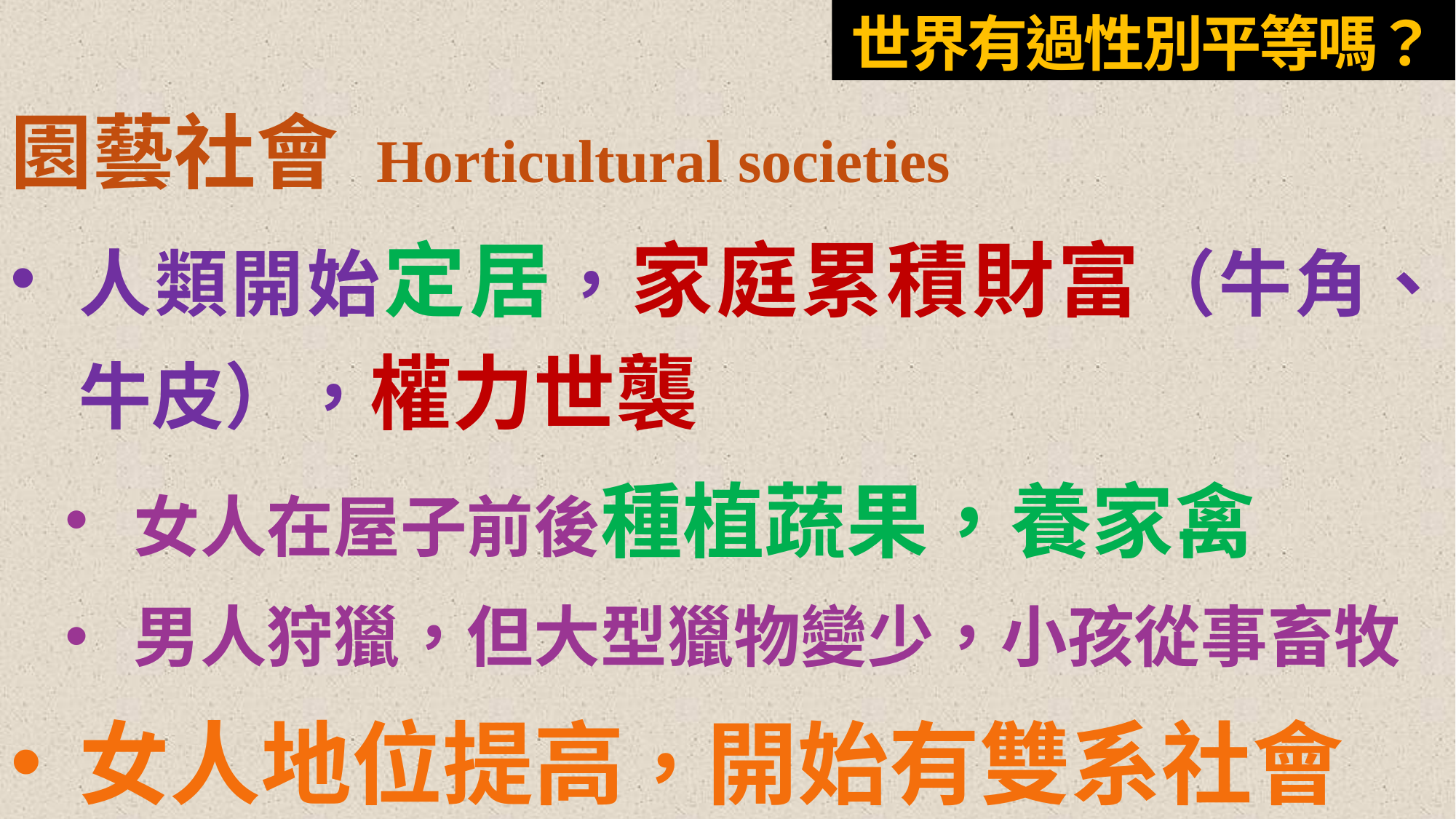

# 世界有過性別平等嗎？
園藝社會 Horticultural societies
人類開始定居，家庭累積財富（牛角、牛皮），權力世襲
女人在屋子前後種植蔬果，養家禽
男人狩獵，但大型獵物變少，小孩從事畜牧
女人地位提高，開始有雙系社會